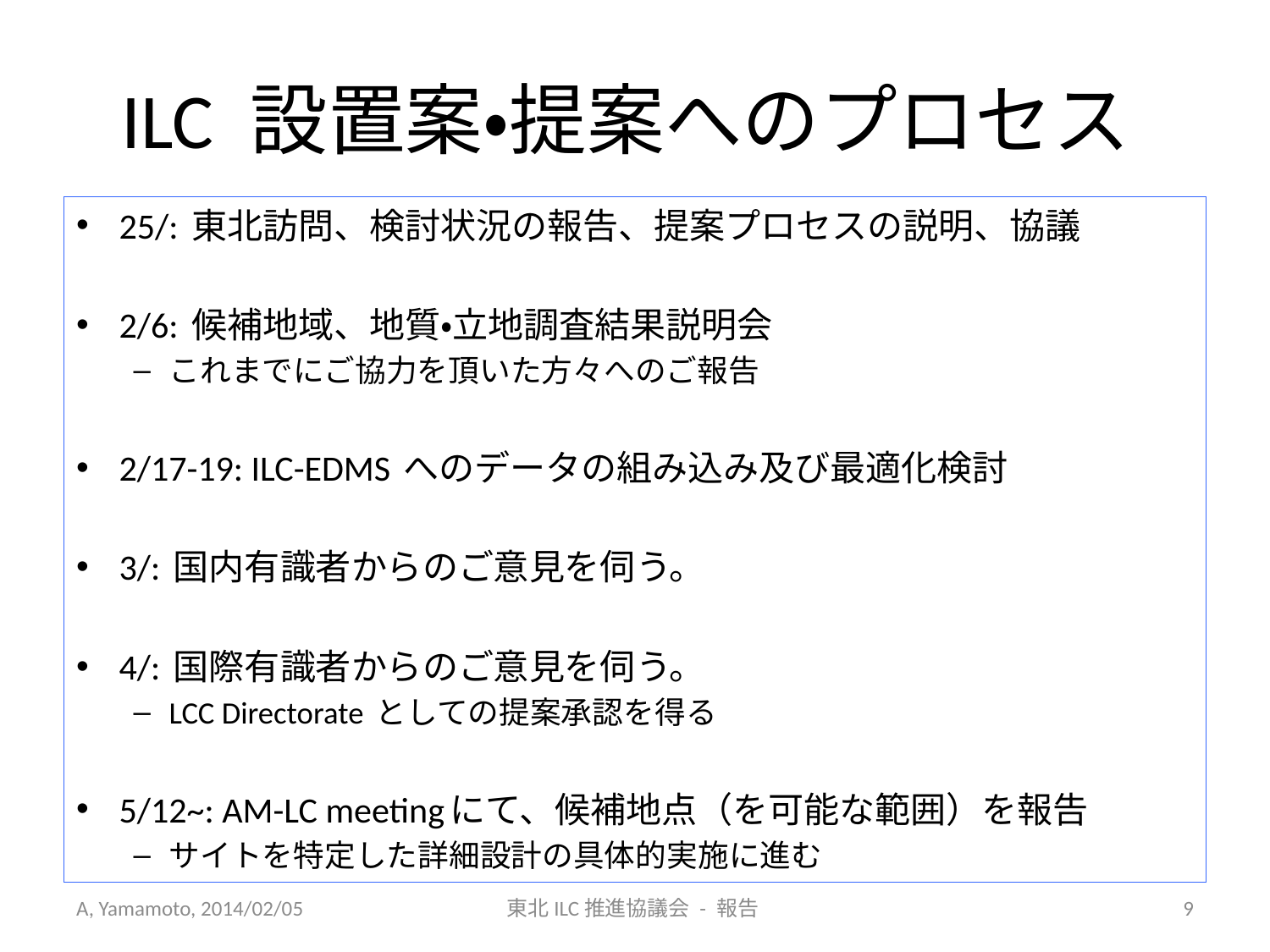

# ILC 設置案・提案へのプロセス
25/: 東北訪問、検討状況の報告、提案プロセスの説明、協議

2/6: 候補地域、地質・立地調査結果説明会
これまでにご協力を頂いた方々へのご報告

2/17-19: ILC-EDMS へのデータの組み込み及び最適化検討

3/: 国内有識者からのご意見を伺う。

4/: 国際有識者からのご意見を伺う。
LCC Directorate としての提案承認を得る

5/12~: AM-LC meetingにて、候補地点（を可能な範囲）を報告
サイトを特定した詳細設計の具体的実施に進む

A, Yamamoto, 2014/02/05
東北ILC推進協議会 - 報告
9